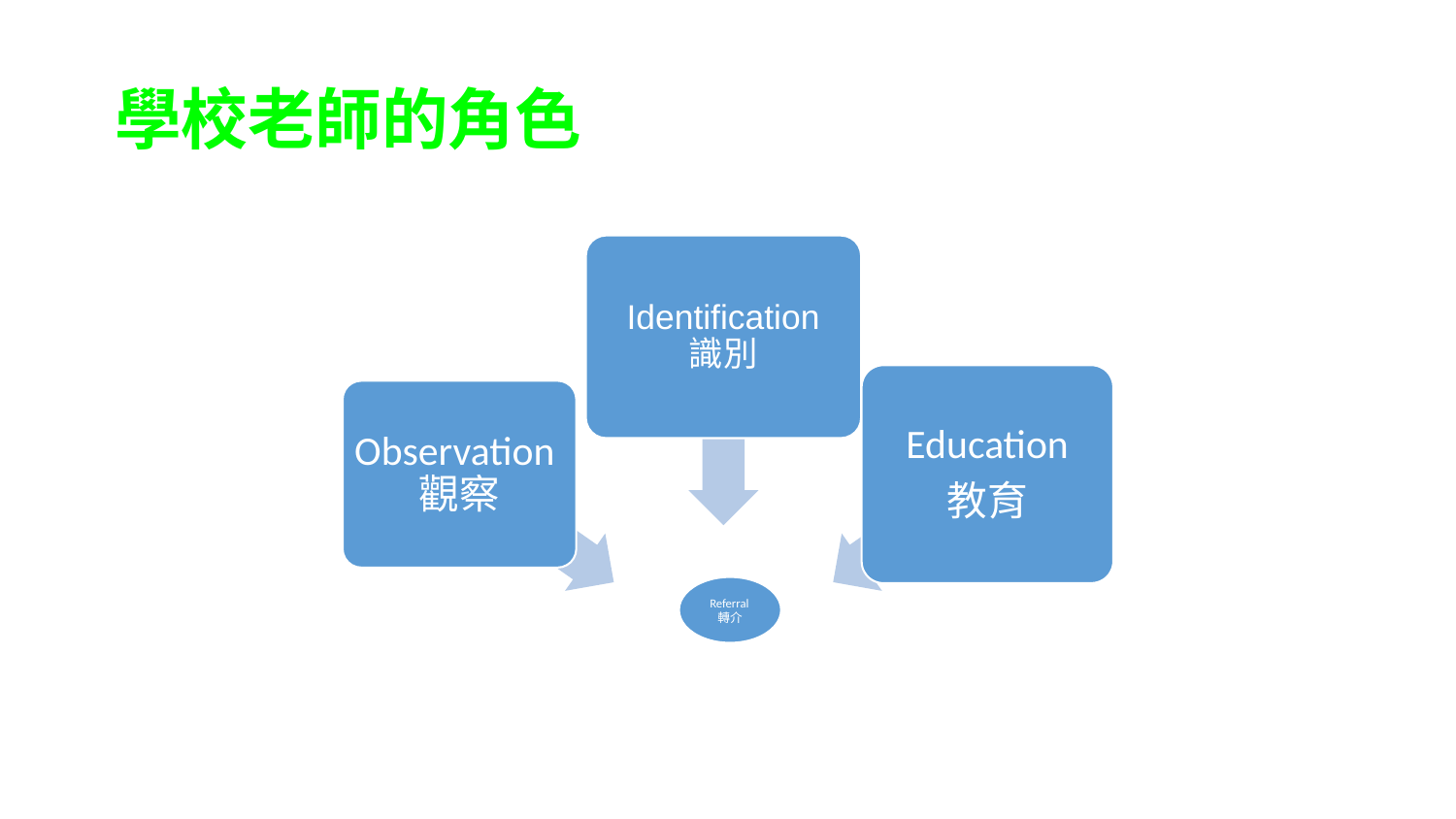

# 學校老師的角色

Identification
識別

Education
教育

Observation觀察

Referral轉介